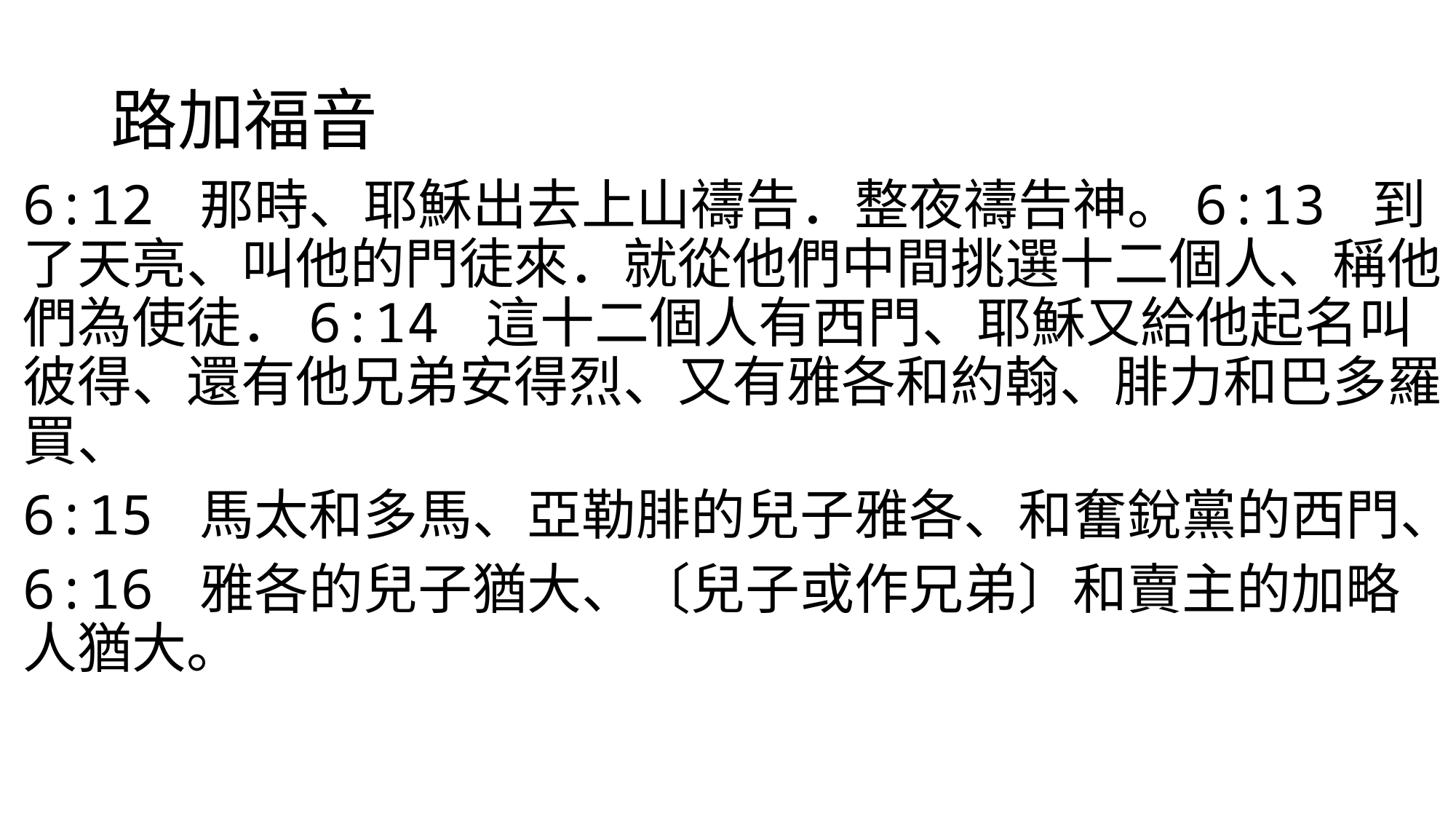

# 路加福音
6:12 那時、耶穌出去上山禱告．整夜禱告神。6:13 到了天亮、叫他的門徒來．就從他們中間挑選十二個人、稱他們為使徒．6:14 這十二個人有西門、耶穌又給他起名叫彼得、還有他兄弟安得烈、又有雅各和約翰、腓力和巴多羅買、
6:15 馬太和多馬、亞勒腓的兒子雅各、和奮銳黨的西門、
6:16 雅各的兒子猶大、〔兒子或作兄弟〕和賣主的加略人猶大。